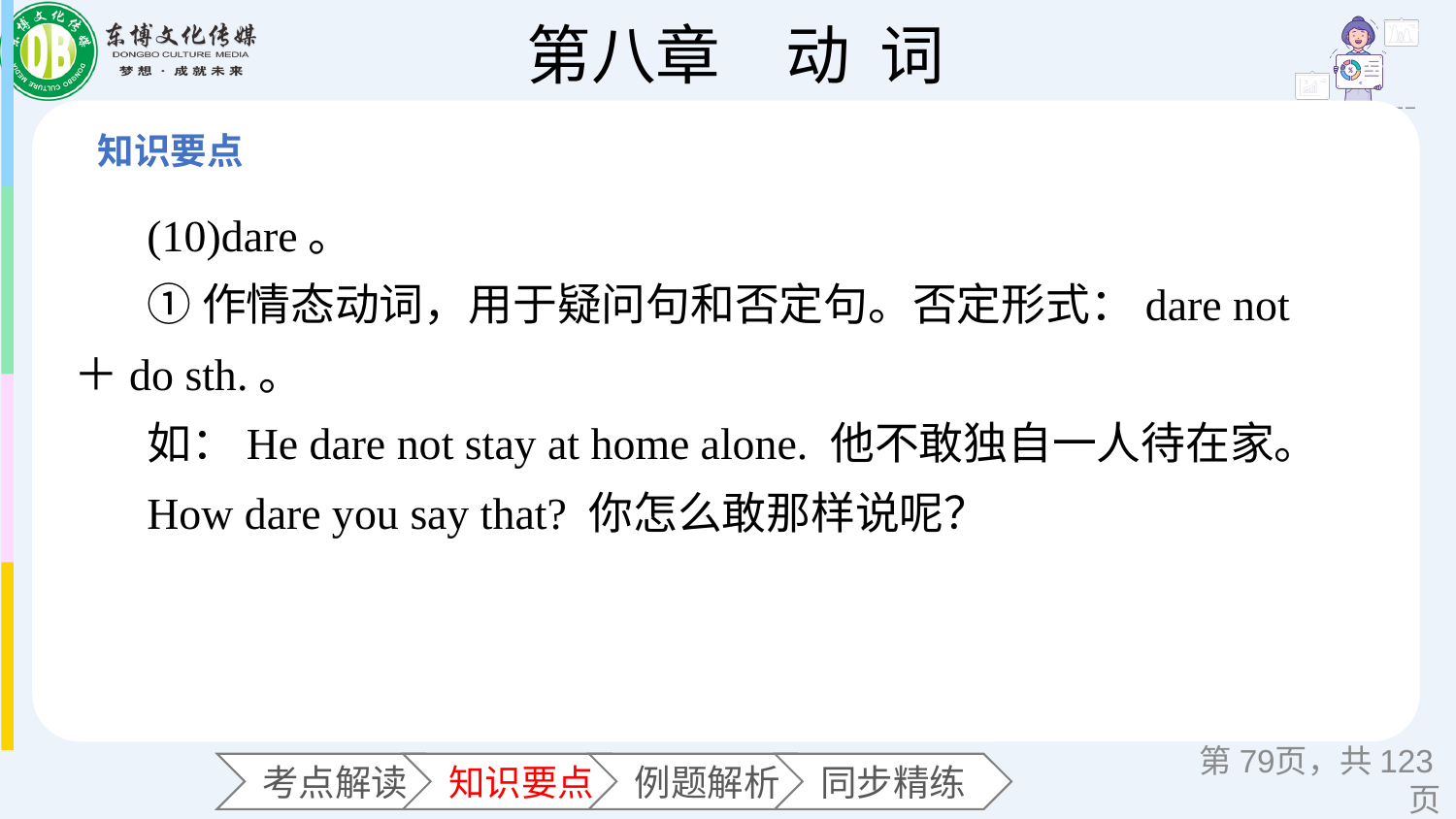

(10)dare。
①作情态动词，用于疑问句和否定句。否定形式：dare not＋do sth.。
如：He dare not stay at home alone. 他不敢独自一人待在家。
How dare you say that? 你怎么敢那样说呢？
第79页，共123页